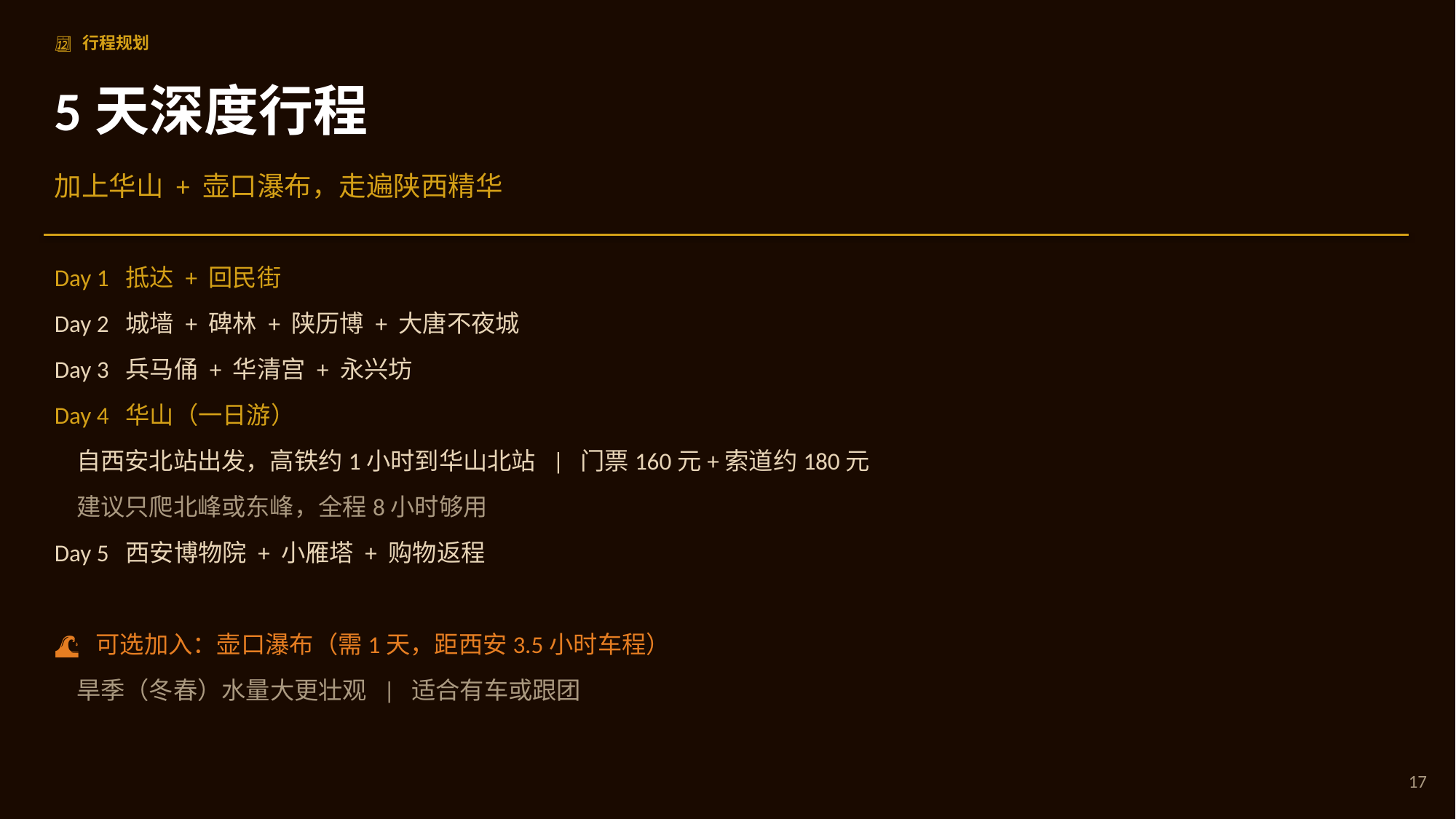

📆  行程规划
5天深度行程
加上华山 + 壶口瀑布，走遍陕西精华
Day 1  抵达 + 回民街
Day 2  城墙 + 碑林 + 陕历博 + 大唐不夜城
Day 3  兵马俑 + 华清宫 + 永兴坊
Day 4  华山（一日游）
   自西安北站出发，高铁约1小时到华山北站  |  门票160元+索道约180元
   建议只爬北峰或东峰，全程8小时够用
Day 5  西安博物院 + 小雁塔 + 购物返程

🌊  可选加入：壶口瀑布（需1天，距西安3.5小时车程）
   旱季（冬春）水量大更壮观  |  适合有车或跟团
17